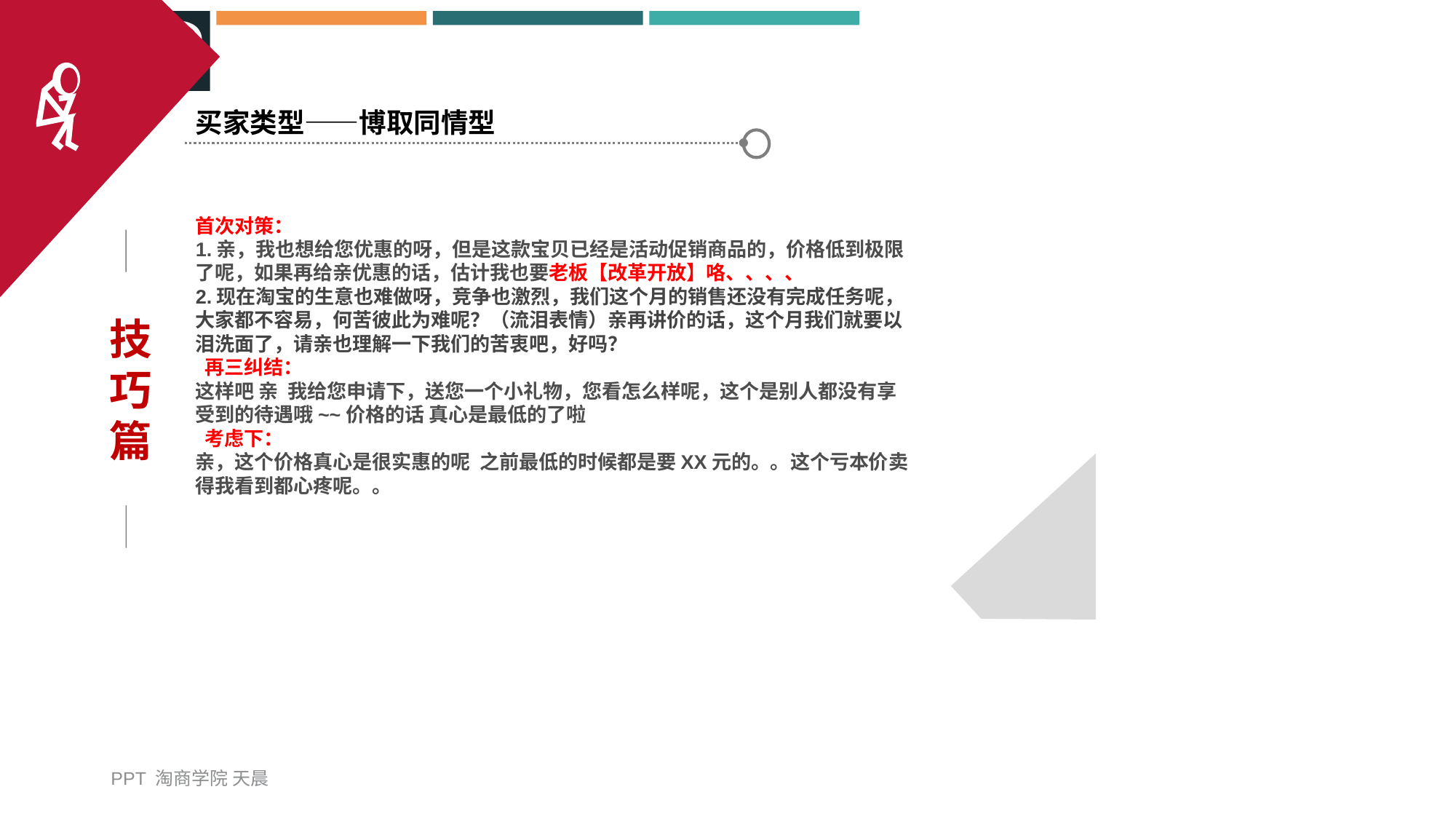

买家类型——博取同情型

首次对策：
1.亲，我也想给您优惠的呀，但是这款宝贝已经是活动促销商品的，价格低到极限了呢，如果再给亲优惠的话，估计我也要老板【改革开放】咯、、、、
2.现在淘宝的生意也难做呀，竞争也激烈，我们这个月的销售还没有完成任务呢，大家都不容易，何苦彼此为难呢？（流泪表情）亲再讲价的话，这个月我们就要以泪洗面了，请亲也理解一下我们的苦衷吧，好吗？
 再三纠结：
这样吧 亲  我给您申请下，送您一个小礼物，您看怎么样呢，这个是别人都没有享受到的待遇哦~~价格的话 真心是最低的了啦
 考虑下：
亲，这个价格真心是很实惠的呢  之前最低的时候都是要XX元的。。这个亏本价卖得我看到都心疼呢。。

技巧篇

PPT 淘商学院 天晨